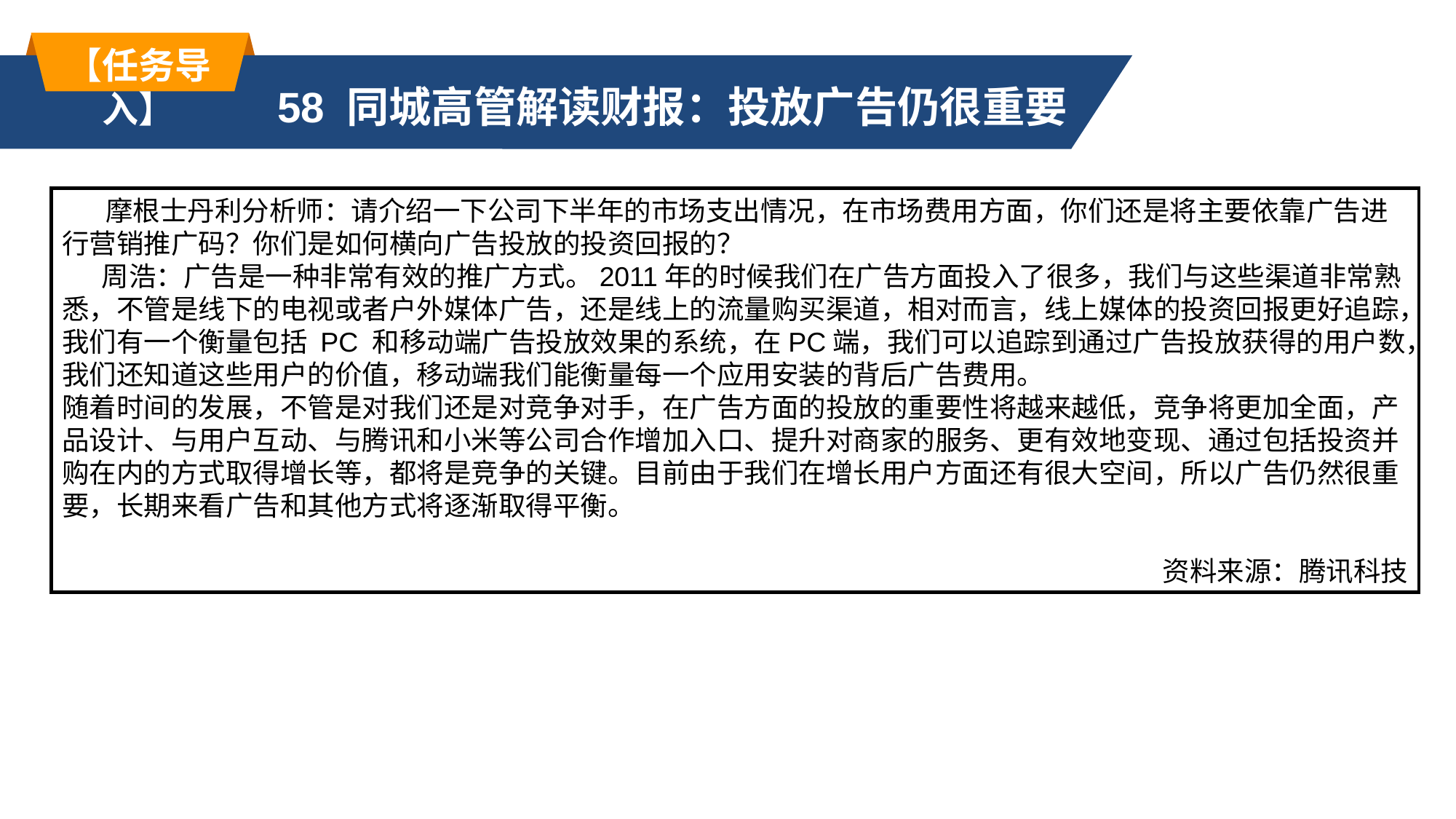

【任务导入】

58 同城高管解读财报：投放广告仍很重要
      摩根士丹利分析师：请介绍一下公司下半年的市场支出情况，在市场费用方面，你们还是将主要依靠广告进行营销推广码？你们是如何横向广告投放的投资回报的？
　  周浩：广告是一种非常有效的推广方式。2011年的时候我们在广告方面投入了很多，我们与这些渠道非常熟悉，不管是线下的电视或者户外媒体广告，还是线上的流量购买渠道，相对而言，线上媒体的投资回报更好追踪，我们有一个衡量包括 PC 和移动端广告投放效果的系统，在PC端，我们可以追踪到通过广告投放获得的用户数，我们还知道这些用户的价值，移动端我们能衡量每一个应用安装的背后广告费用。
随着时间的发展，不管是对我们还是对竞争对手，在广告方面的投放的重要性将越来越低，竞争将更加全面，产品设计、与用户互动、与腾讯和小米等公司合作增加入口、提升对商家的服务、更有效地变现、通过包括投资并购在内的方式取得增长等，都将是竞争的关键。目前由于我们在增长用户方面还有很大空间，所以广告仍然很重要，长期来看广告和其他方式将逐渐取得平衡。

 资料来源：腾讯科技